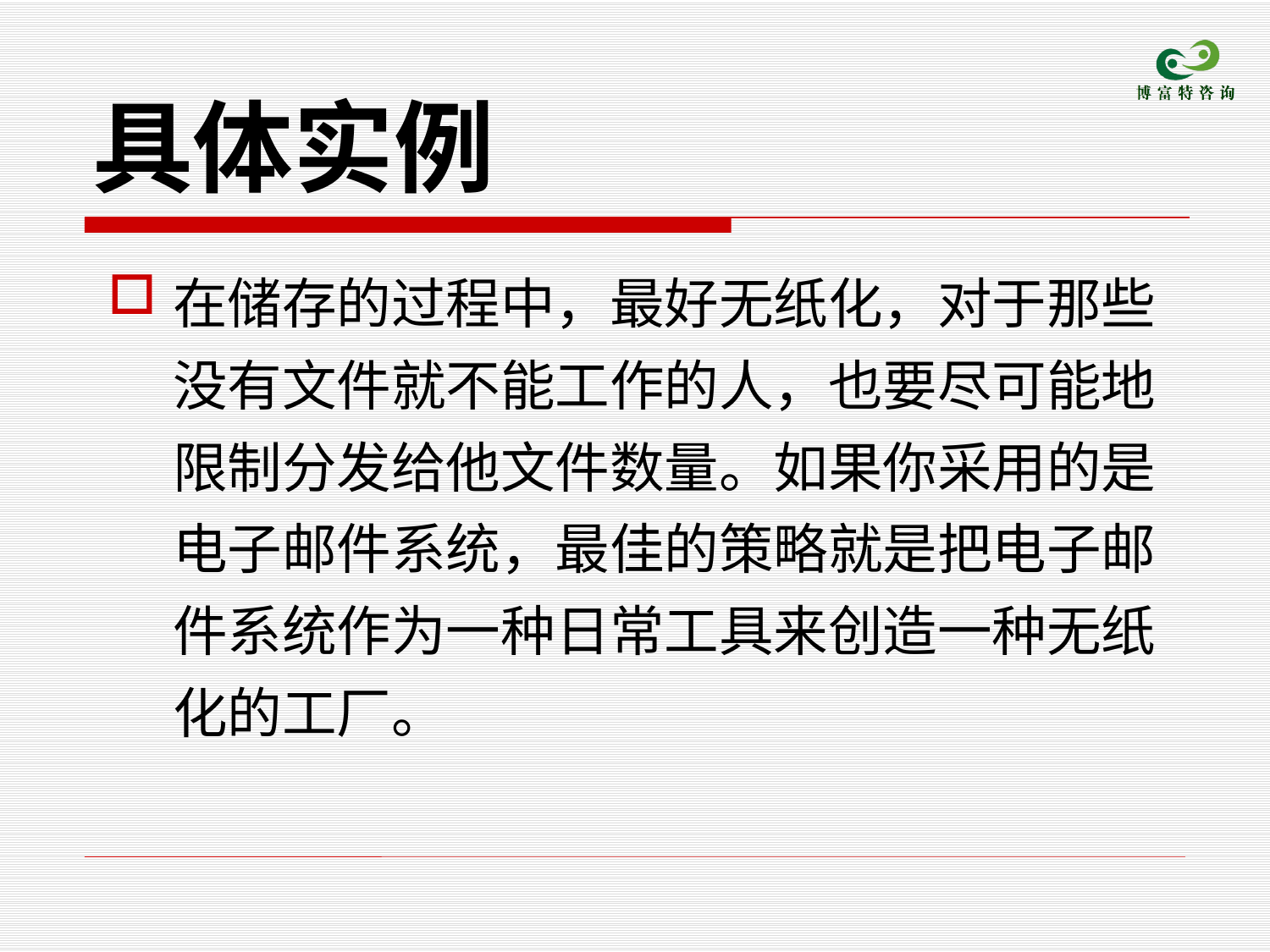

# 具体实例
在储存的过程中，最好无纸化，对于那些没有文件就不能工作的人，也要尽可能地限制分发给他文件数量。如果你采用的是电子邮件系统，最佳的策略就是把电子邮件系统作为一种日常工具来创造一种无纸化的工厂。
165